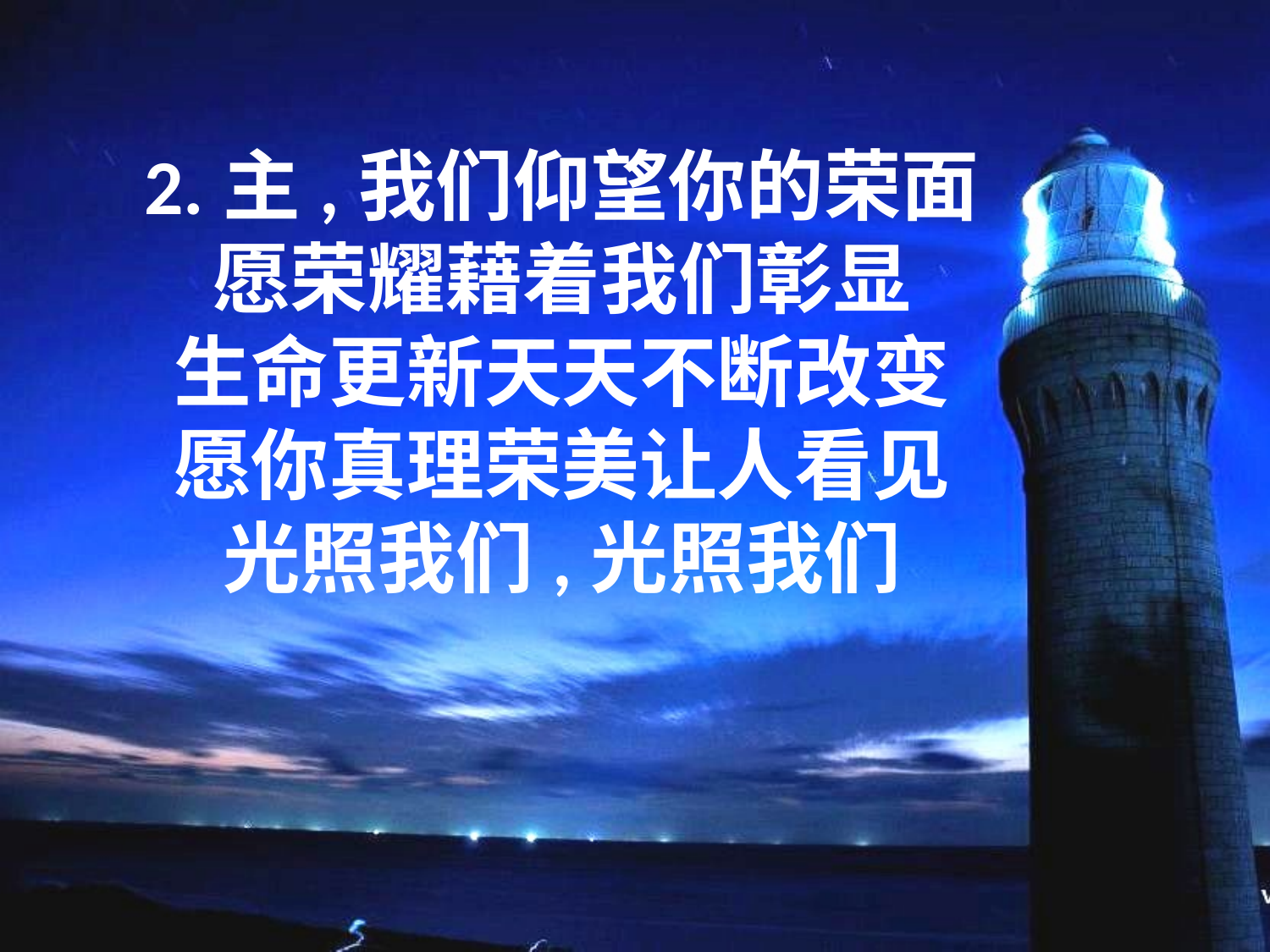

# 2.主,我们仰望你的荣面 愿荣耀藉着我们彰显 生命更新天天不断改变 愿你真理荣美让人看见 光照我们,光照我们